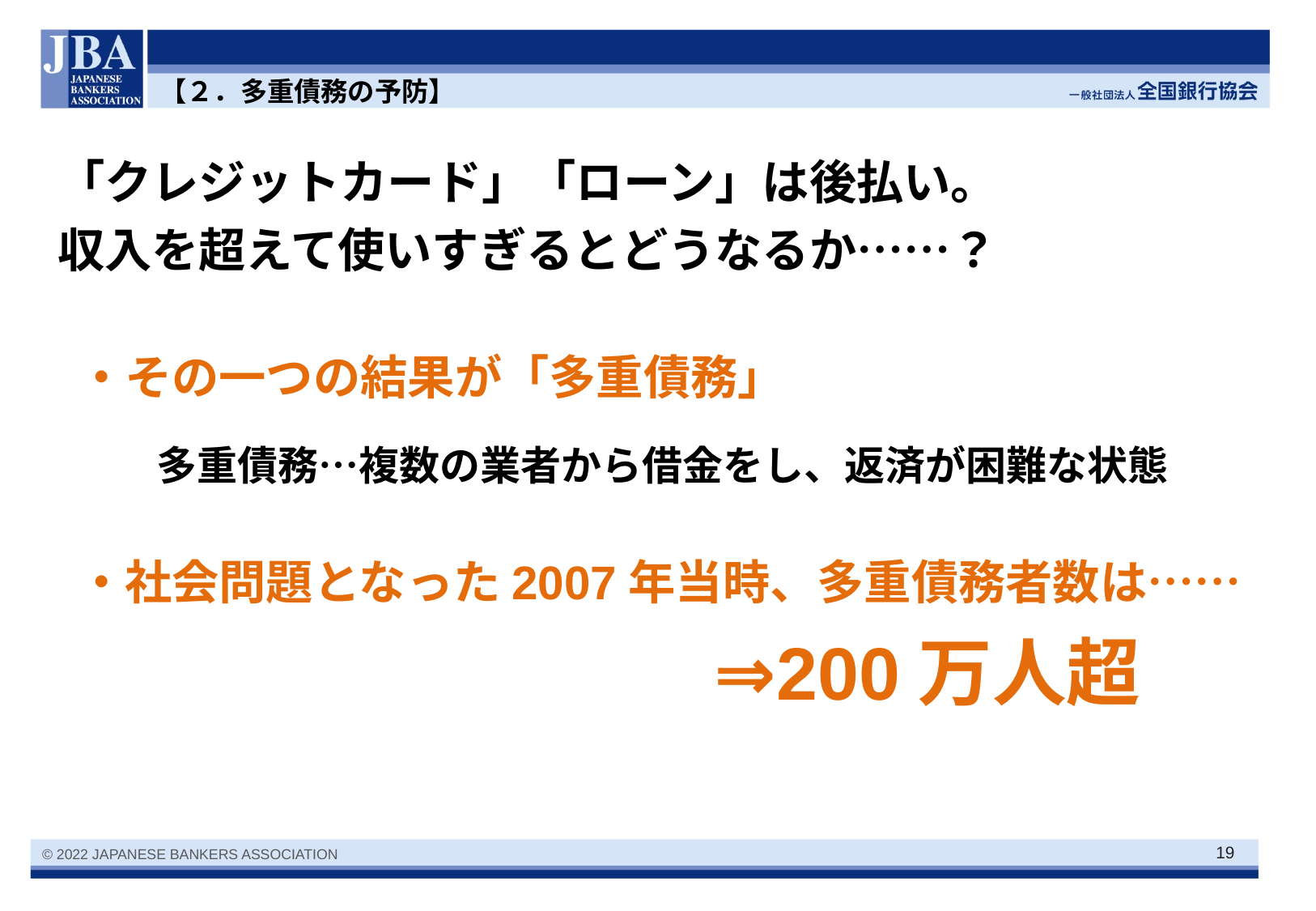

【２．多重債務の予防】
「クレジットカード」「ローン」は後払い。
収入を超えて使いすぎるとどうなるか……？

・その一つの結果が「多重債務」
　多重債務…複数の業者から借金をし、返済が困難な状態
・社会問題となった2007年当時、多重債務者数は……
⇒200万人超